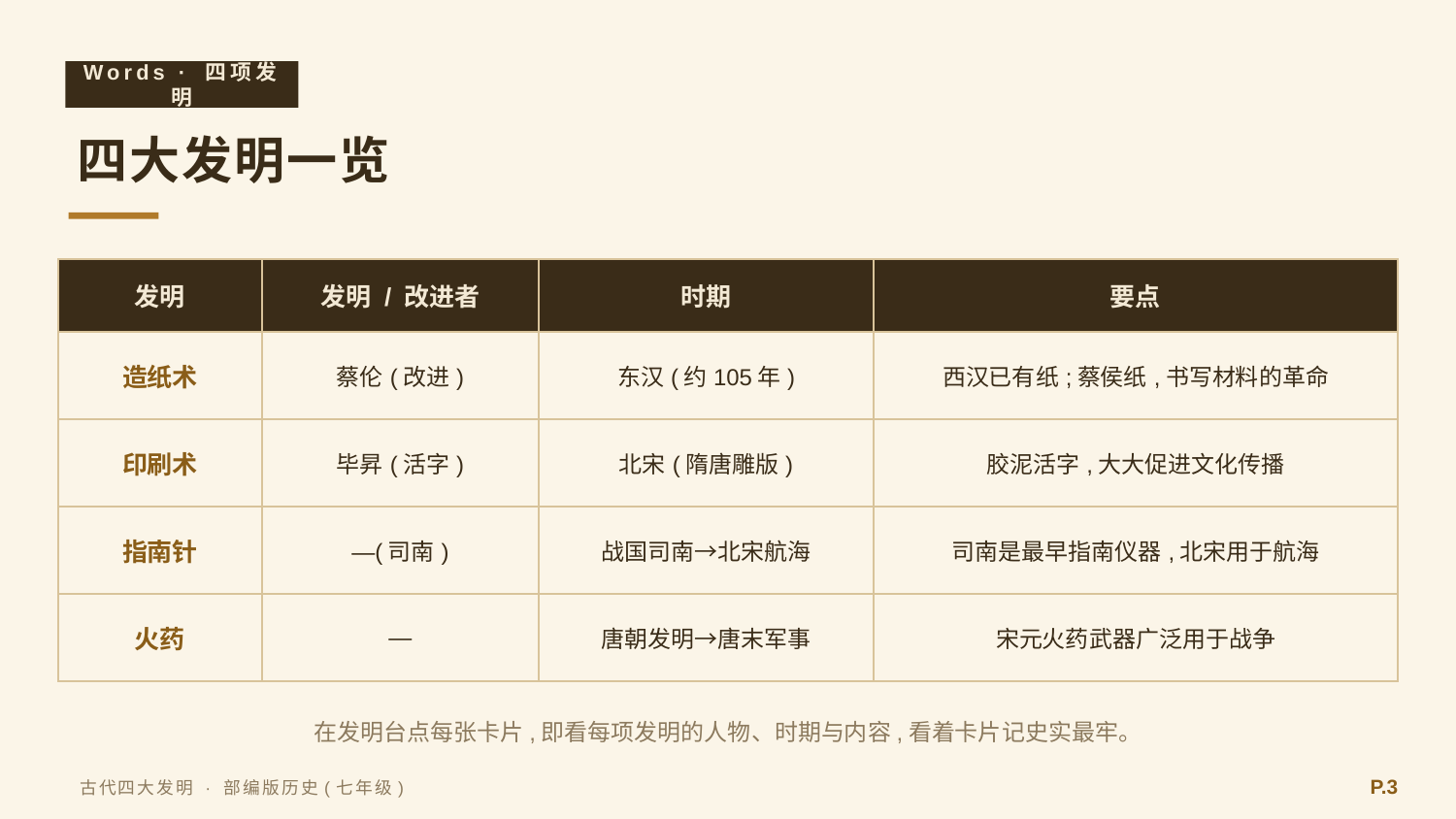

Words · 四项发明

四大发明一览

| 发明 | 发明 / 改进者 | 时期 | 要点 |
| --- | --- | --- | --- |
| 造纸术 | 蔡伦(改进) | 东汉(约105年) | 西汉已有纸;蔡侯纸,书写材料的革命 |
| 印刷术 | 毕昇(活字) | 北宋(隋唐雕版) | 胶泥活字,大大促进文化传播 |
| 指南针 | —(司南) | 战国司南→北宋航海 | 司南是最早指南仪器,北宋用于航海 |
| 火药 | — | 唐朝发明→唐末军事 | 宋元火药武器广泛用于战争 |
在发明台点每张卡片,即看每项发明的人物、时期与内容,看着卡片记史实最牢。
P.3
古代四大发明 · 部编版历史(七年级)